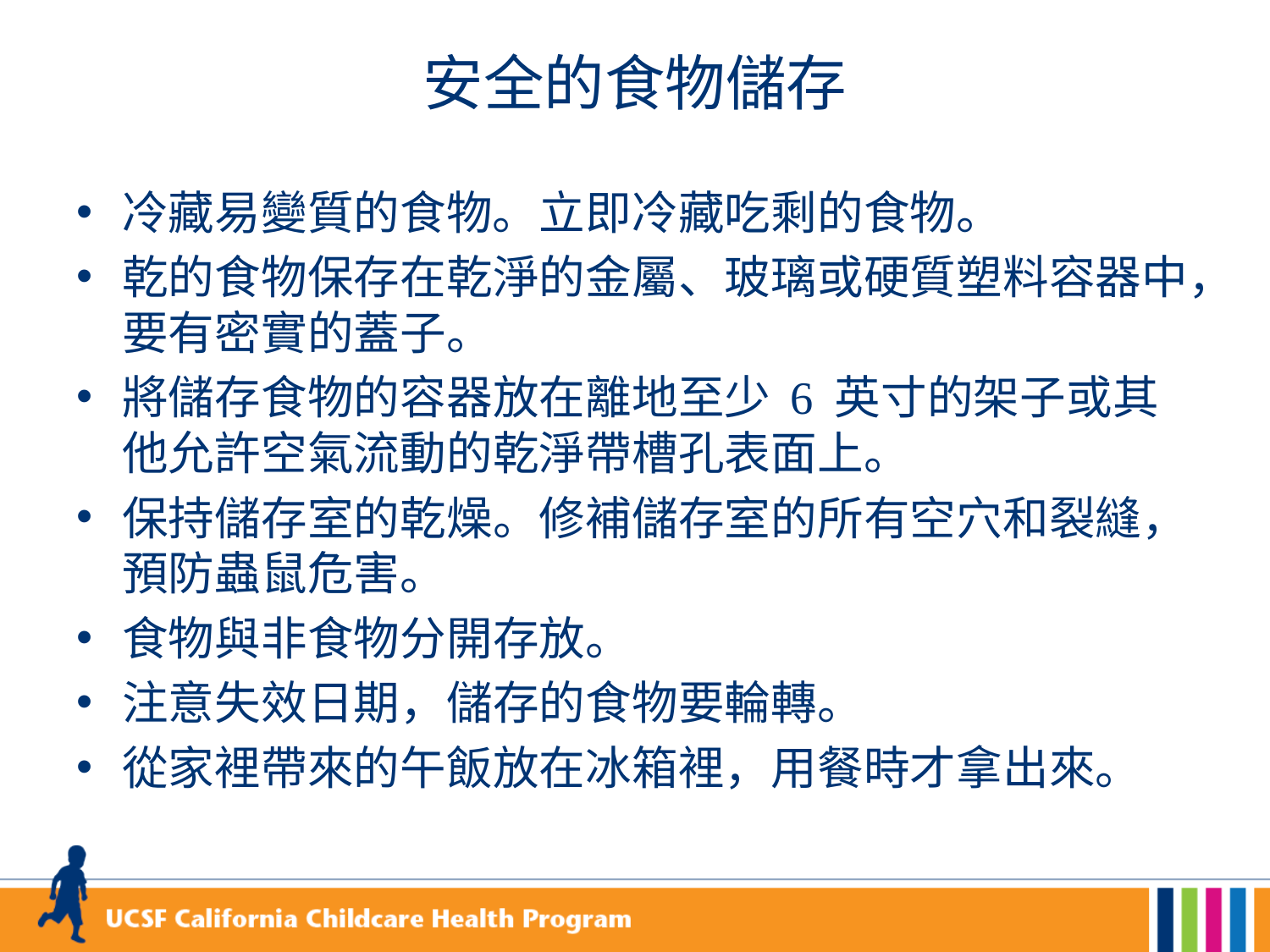

# 安全的食物儲存
冷藏易變質的食物。立即冷藏吃剩的食物。
乾的食物保存在乾淨的金屬、玻璃或硬質塑料容器中，要有密實的蓋子。
將儲存食物的容器放在離地至少 6 英寸的架子或其他允許空氣流動的乾淨帶槽孔表面上。
保持儲存室的乾燥。修補儲存室的所有空穴和裂縫，預防蟲鼠危害。
食物與非食物分開存放。
注意失效日期，儲存的食物要輪轉。
從家裡帶來的午飯放在冰箱裡，用餐時才拿出來。